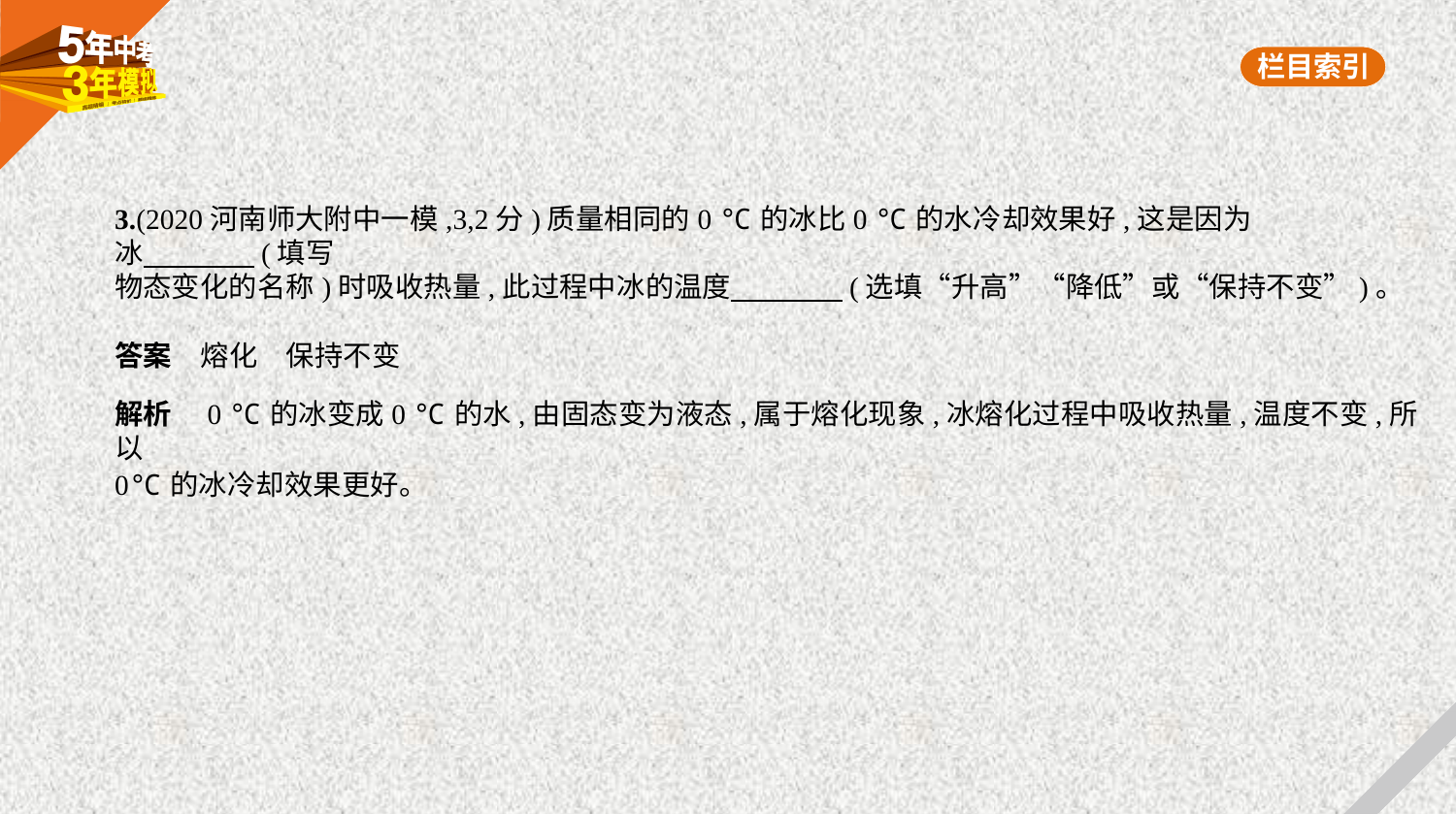

3.(2020河南师大附中一模,3,2分)质量相同的0 ℃的冰比0 ℃的水冷却效果好,这是因为冰　　　    (填写
物态变化的名称)时吸收热量,此过程中冰的温度　　　    (选填“升高”“降低”或“保持不变”)。
答案　熔化　保持不变
解析　0 ℃的冰变成0 ℃的水,由固态变为液态,属于熔化现象,冰熔化过程中吸收热量,温度不变,所以
0℃的冰冷却效果更好。